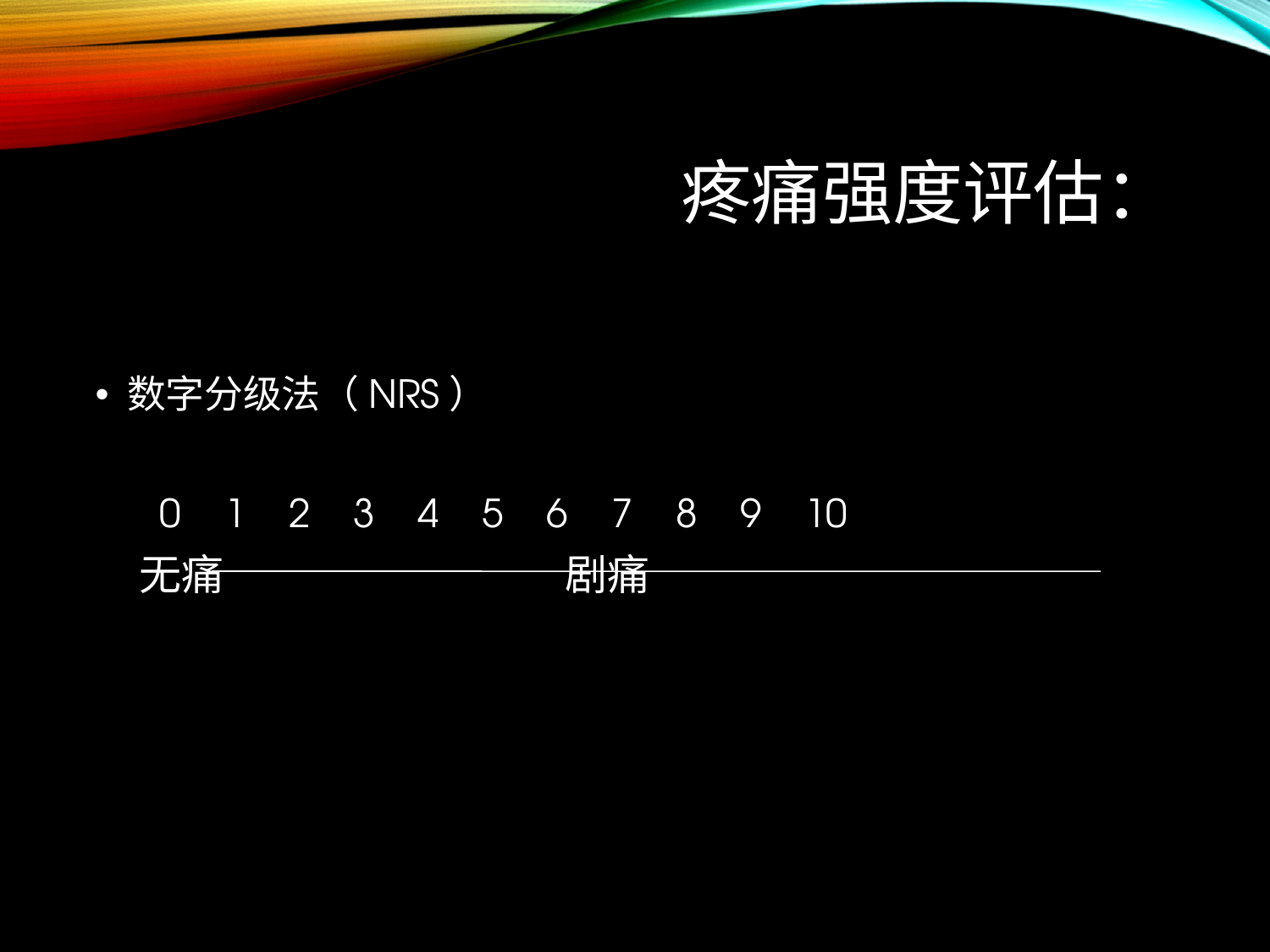

# 疼痛强度评估：

数字分级法（NRS）

      0    1    2    3    4    5    6    7    8    9    10
    无痛                                    剧痛